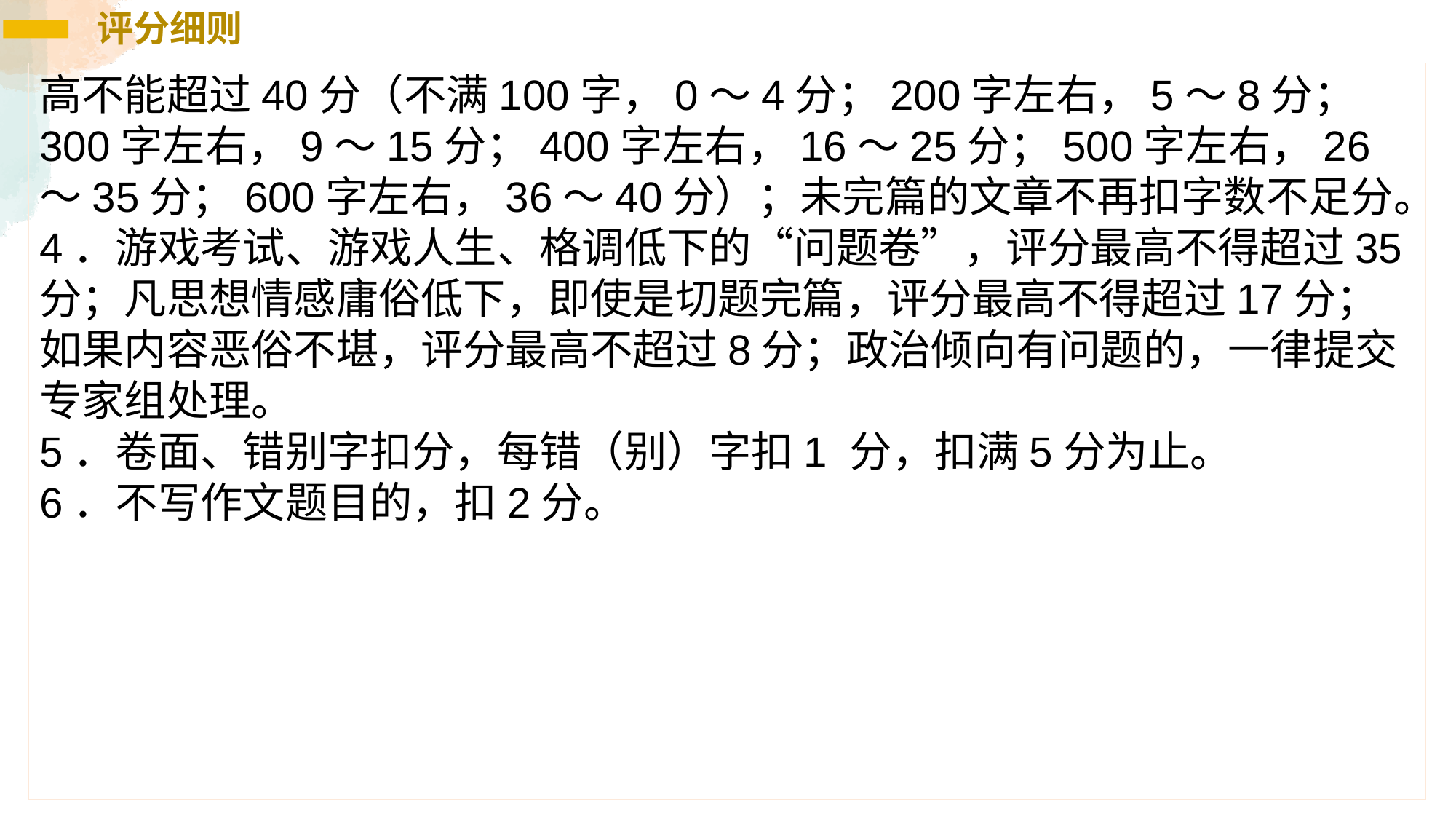

评分细则

高不能超过40分（不满100字，0～4分；200字左右，5～8分；300字左右，9～15分；400字左右，16～25分；500字左右，26～35分；600字左右，36～40分）；未完篇的文章不再扣字数不足分。
4．游戏考试、游戏人生、格调低下的“问题卷”，评分最高不得超过35分；凡思想情感庸俗低下，即使是切题完篇，评分最高不得超过17分；如果内容恶俗不堪，评分最高不超过8分；政治倾向有问题的，一律提交专家组处理。
5．卷面、错别字扣分，每错（别）字扣1 分，扣满5分为止。
6．不写作文题目的，扣2分。

年度工作概述
您的内容打在这里，或者通过复制您的文本后，在此框中选择粘贴，并选择只保留文字，建议使用微软雅黑字体。您的内容打在这里，或者通过复制您的文本后，在此框中选择粘贴，并选择只保留文字，建议使用微软雅黑字体。